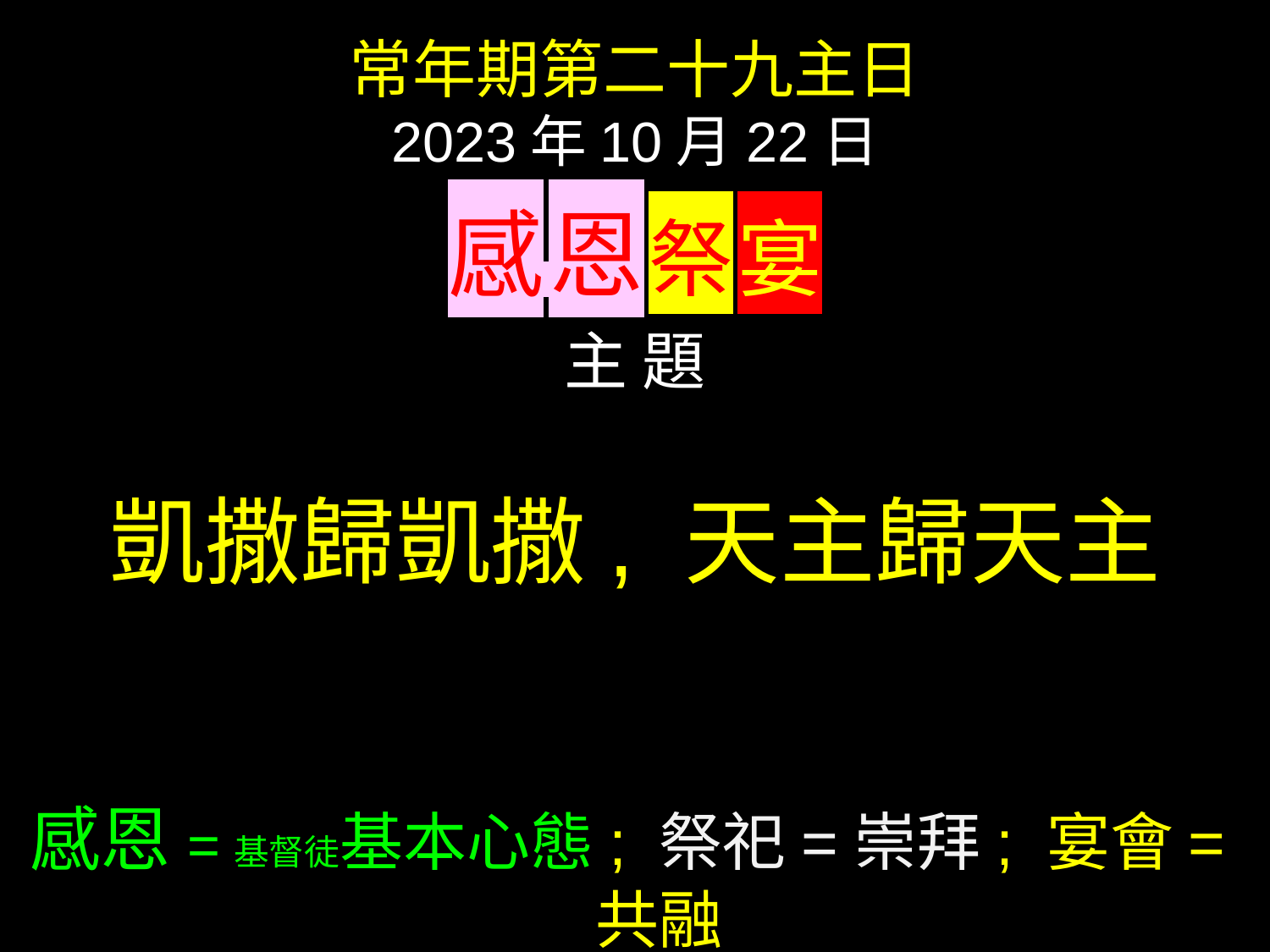

常年期第二十九主日
2023年10月22日
感 恩 祭 宴

主 題

凱撒歸凱撒, 天主歸天主

感恩=基督徒基本心態; 祭祀=崇拜; 宴會=共融